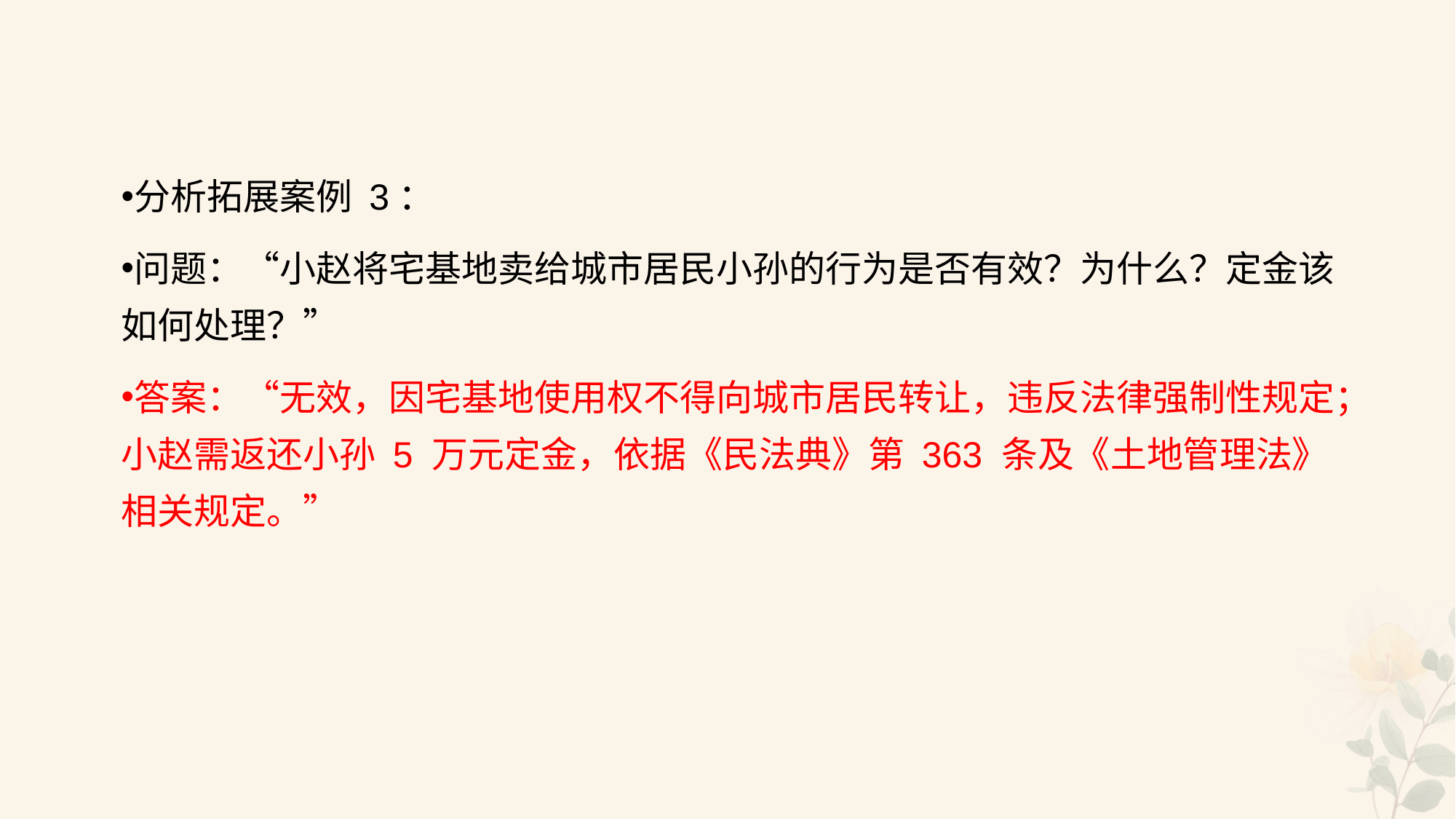

#
分析拓展案例 3：
问题：“小赵将宅基地卖给城市居民小孙的行为是否有效？为什么？定金该如何处理？”
答案：“无效，因宅基地使用权不得向城市居民转让，违反法律强制性规定；小赵需返还小孙 5 万元定金，依据《民法典》第 363 条及《土地管理法》相关规定。”